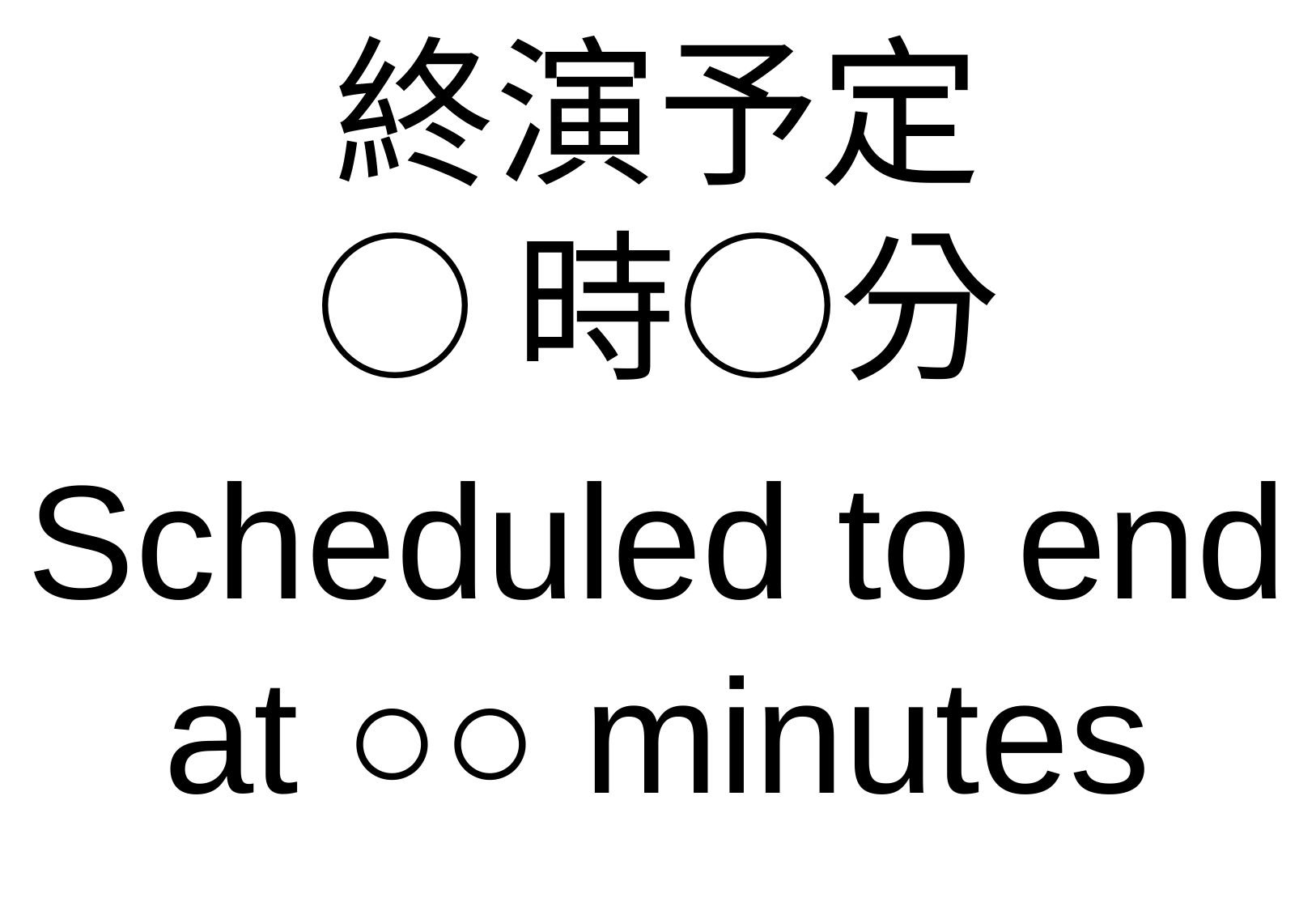

終演予定
○時○分
Scheduled to end
at ○○ minutes